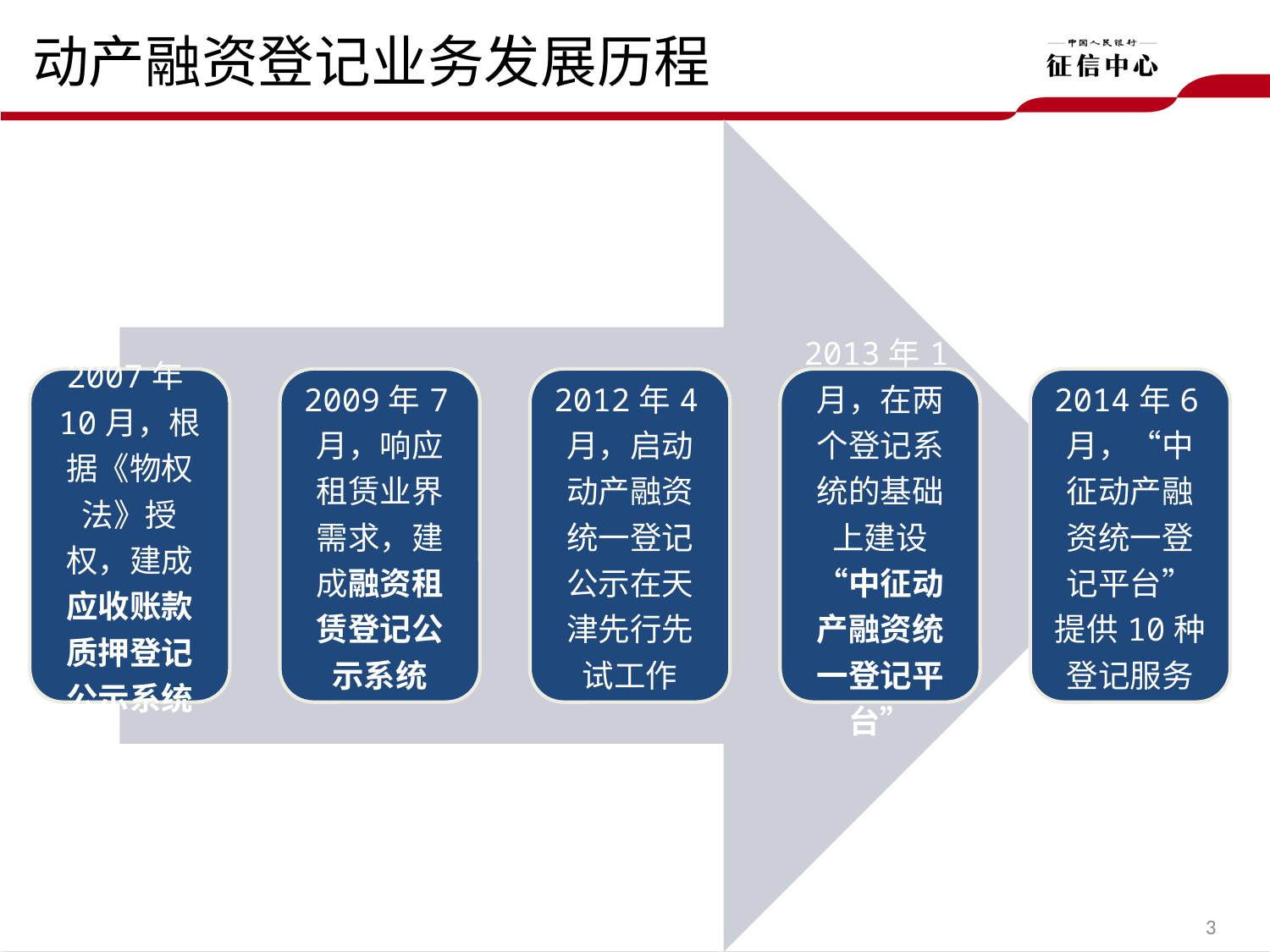

动产融资登记业务发展历程
2007年10月，根据《物权法》授权，建成应收账款质押登记公示系统
2009年7月，响应租赁业界需求，建成融资租赁登记公示系统
2013年1月，在两个登记系统的基础上建设“中征动产融资统一登记平台”
2014年6月，“中征动产融资统一登记平台”提供10种登记服务
2012年4月，启动动产融资统一登记公示在天津先行先试工作
3